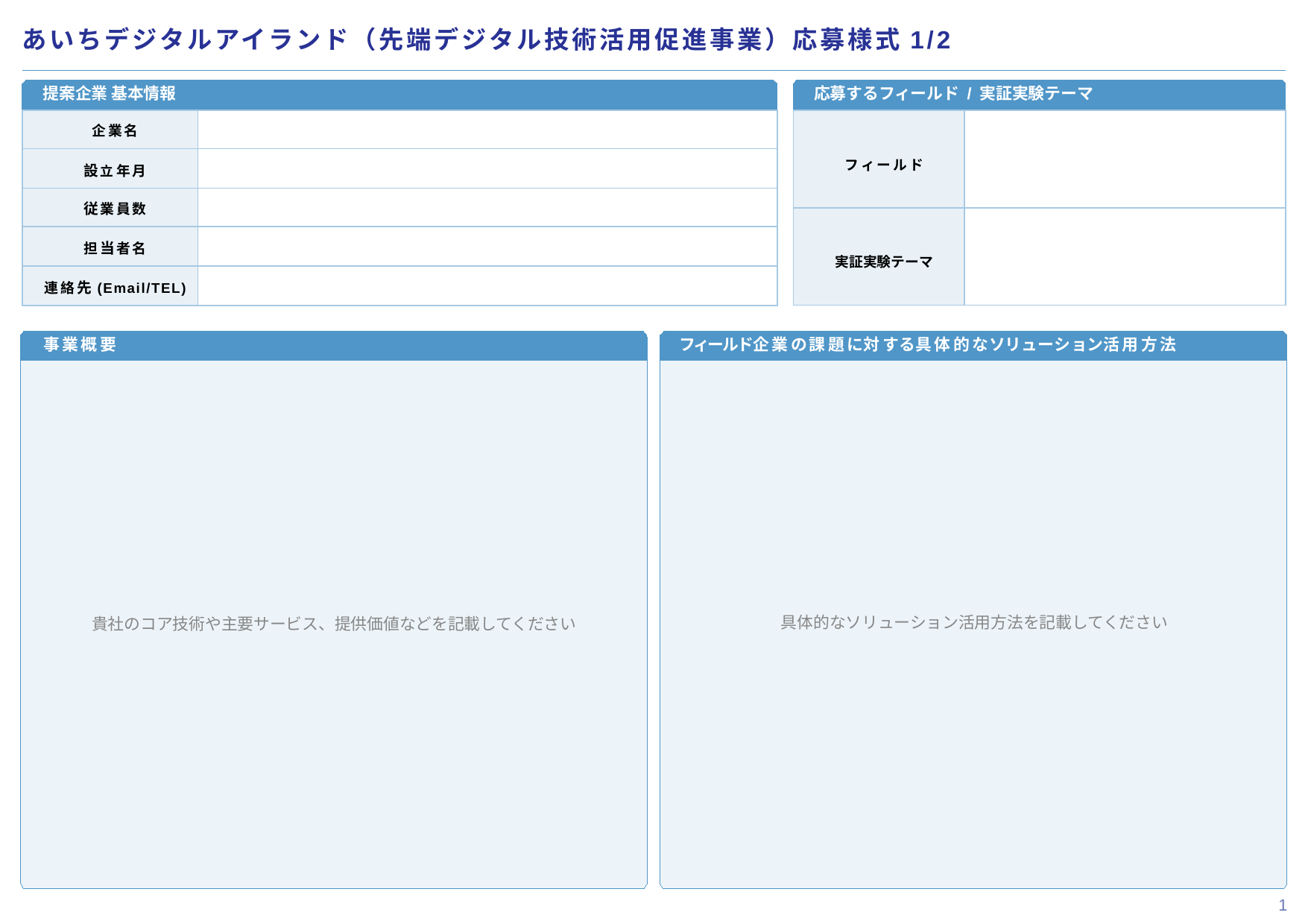

【記入要領】
貴社の基本情報および応募するフィールドや実証実験テーマを明記してください
「応募するフィールド / 実証実験テーマ」についてはHP上のフィールド詳細情報ページの記載通りに記入してください
事業概要とソリューションの活用方法を具体的に記載してください
画像や図などを用いて、フィールド企業が直感的に理解できるよう工夫してください
提案時は適宜参考資料を添付することも認めますが、主な内容は本様式内にて記載するようにしてください
# あいちデジタルアイランド（先端デジタル技術活用促進事業）応募様式1/2

　提案企業 基本情報
　応募するフィールド / 実証実験テーマ
| 企業名 |  |
| --- | --- |
| 設立年月 |  |
| 従業員数 |  |
| 担当者名 |  |
| 連絡先(Email/TEL) |  |
| フィールド |  |
| --- | --- |
| 実証実験テーマ |  |
　事業概要
　フィールド企業の課題に対する具体的なソリューション活用方法

具体的なソリューション活用方法を記載してください
貴社のコア技術や主要サービス、提供価値などを記載してください
1